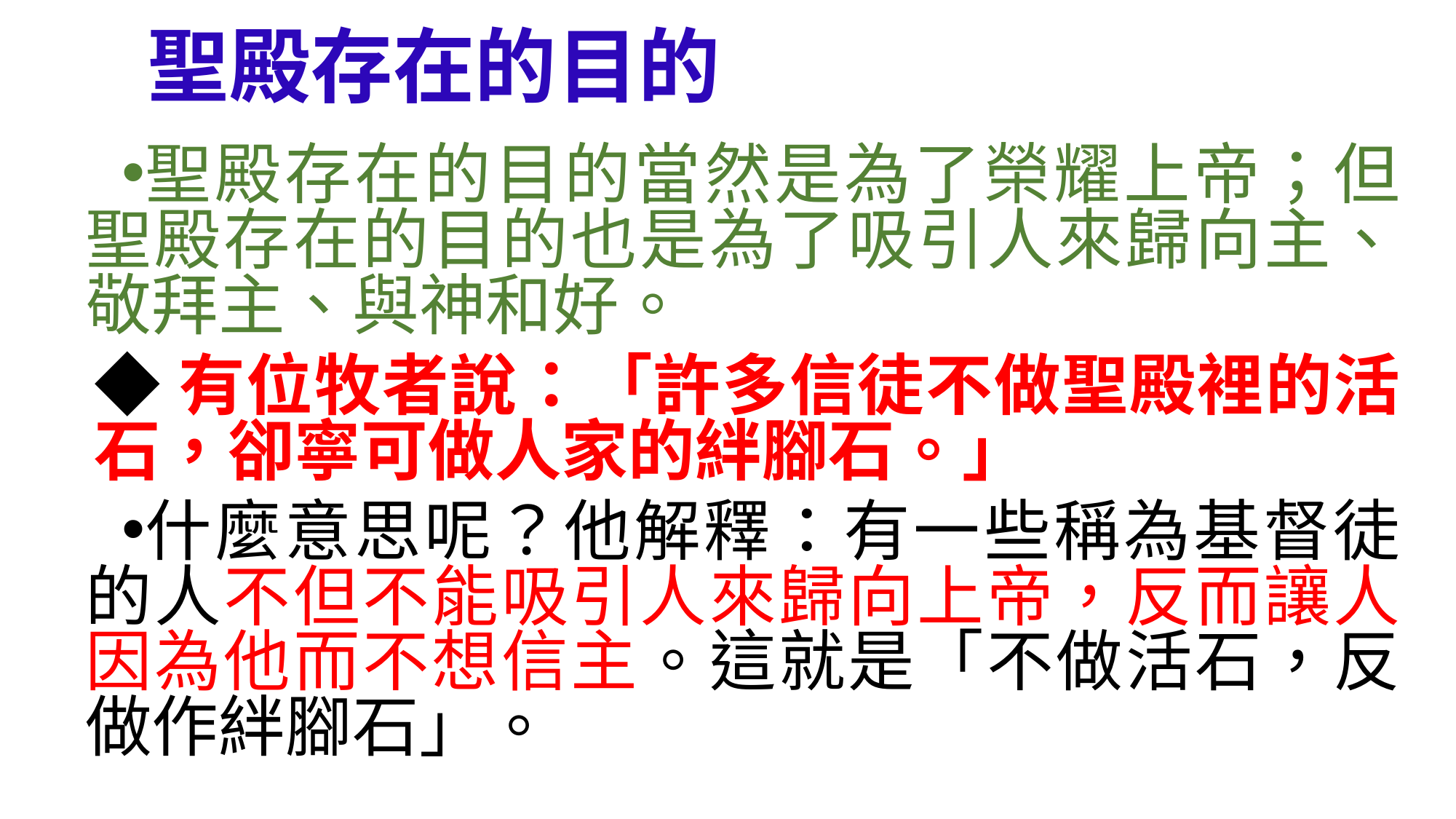

# 聖殿存在的目的
聖殿存在的目的當然是為了榮耀上帝；但聖殿存在的目的也是為了吸引人來歸向主、敬拜主、與神和好。
◆有位牧者說：「許多信徒不做聖殿裡的活石，卻寧可做人家的絆腳石。」
什麼意思呢？他解釋：有一些稱為基督徒的人不但不能吸引人來歸向上帝，反而讓人因為他而不想信主。這就是「不做活石，反做作絆腳石」。